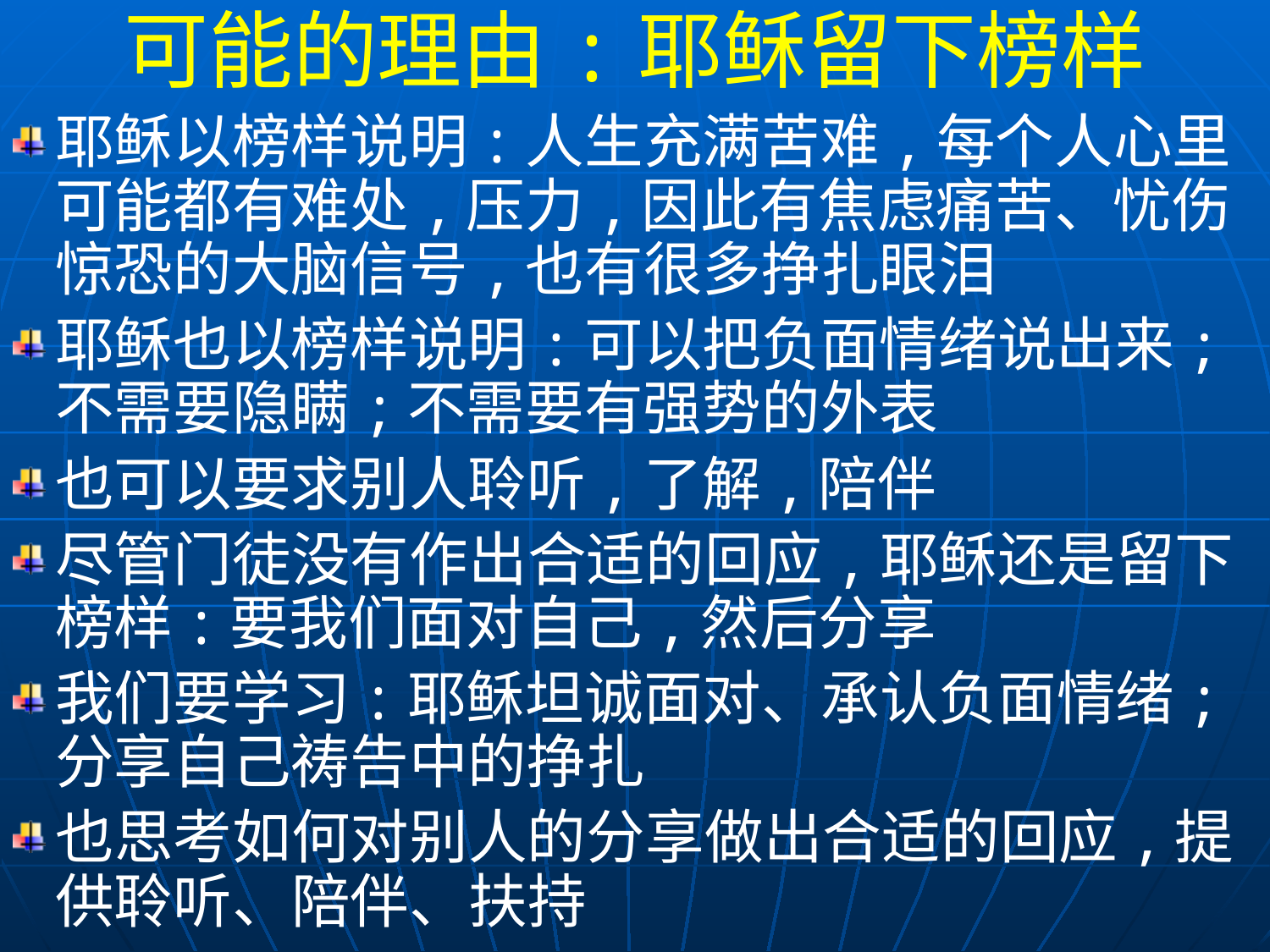

可能的理由:耶稣留下榜样
耶稣以榜样说明:人生充满苦难,每个人心里可能都有难处,压力,因此有焦虑痛苦、忧伤惊恐的大脑信号,也有很多挣扎眼泪
耶稣也以榜样说明:可以把负面情绪说出来;不需要隐瞒;不需要有强势的外表
也可以要求别人聆听,了解,陪伴
尽管门徒没有作出合适的回应,耶稣还是留下榜样:要我们面对自己,然后分享
我们要学习:耶稣坦诚面对、承认负面情绪;分享自己祷告中的挣扎
也思考如何对别人的分享做出合适的回应,提供聆听、陪伴、扶持